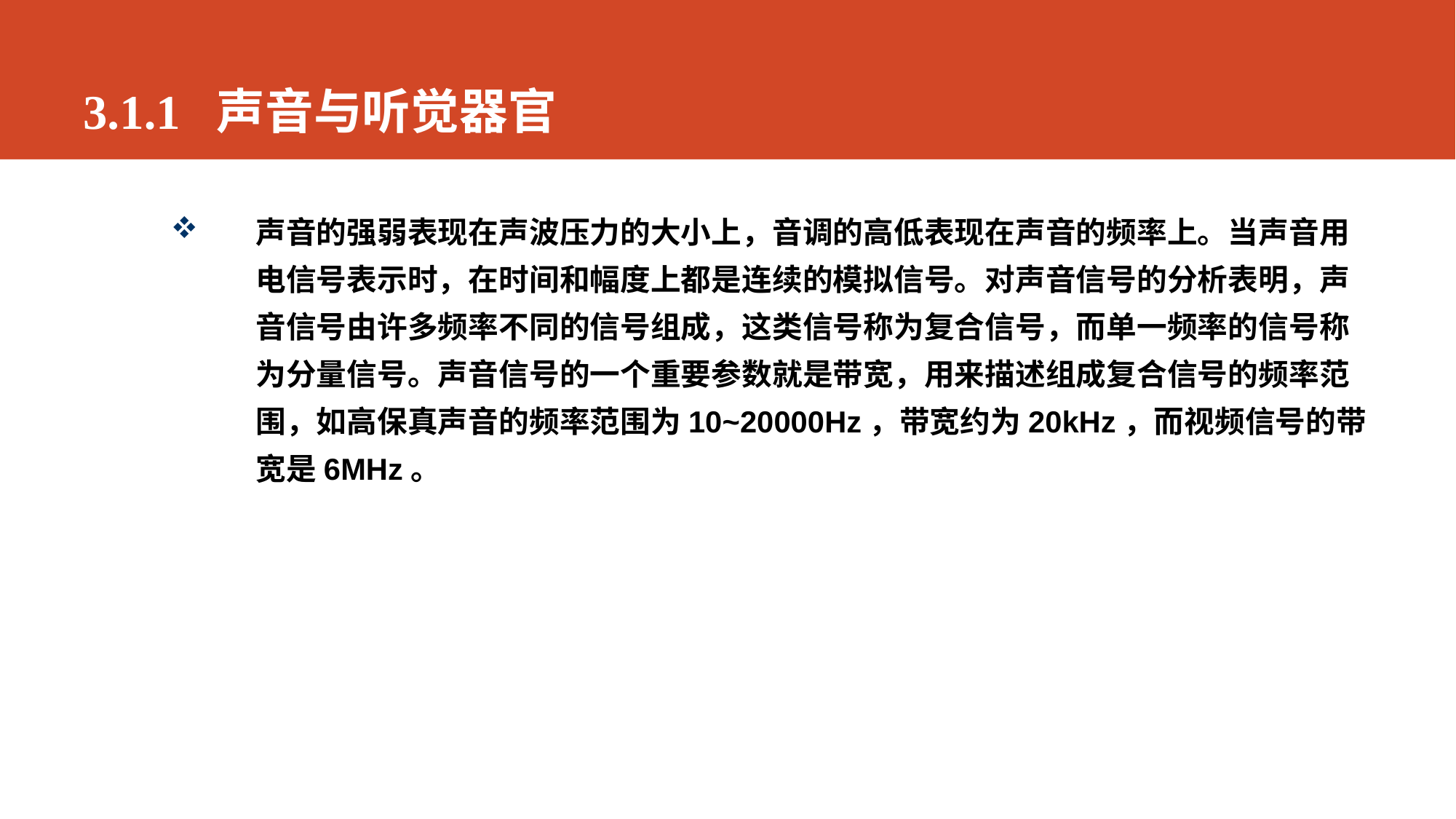

# 3.1.1  声音与听觉器官
声音的强弱表现在声波压力的大小上，音调的高低表现在声音的频率上。当声音用电信号表示时，在时间和幅度上都是连续的模拟信号。对声音信号的分析表明，声音信号由许多频率不同的信号组成，这类信号称为复合信号，而单一频率的信号称为分量信号。声音信号的一个重要参数就是带宽，用来描述组成复合信号的频率范围，如高保真声音的频率范围为10~20000Hz，带宽约为20kHz，而视频信号的带宽是6MHz。